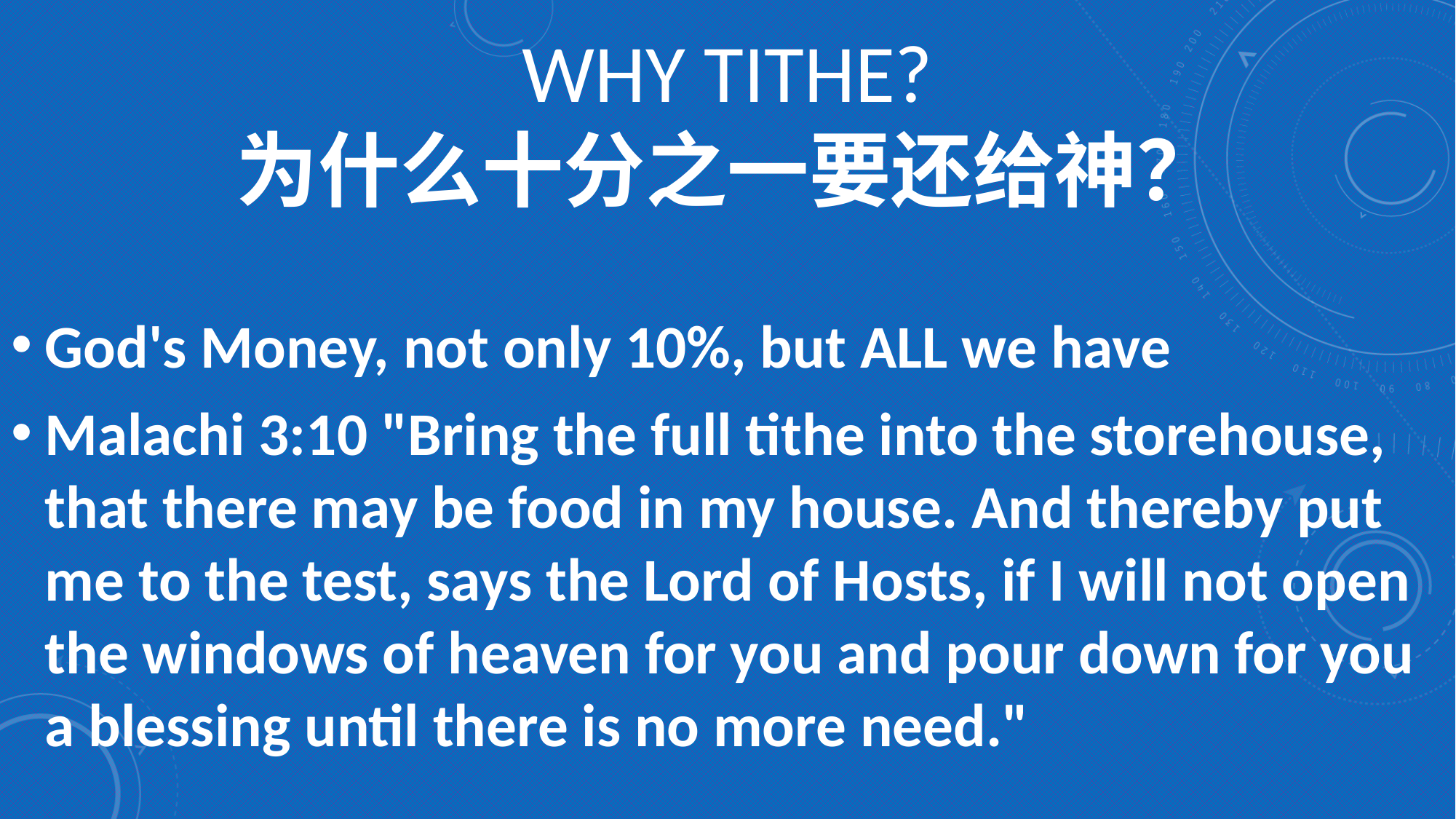

# Why Tithe? 为什么十分之一要还给神？
God's Money, not only 10%, but ALL we have
Malachi 3:10 "Bring the full tithe into the storehouse, that there may be food in my house. And thereby put me to the test, says the Lord of Hosts, if I will not open the windows of heaven for you and pour down for you a blessing until there is no more need."